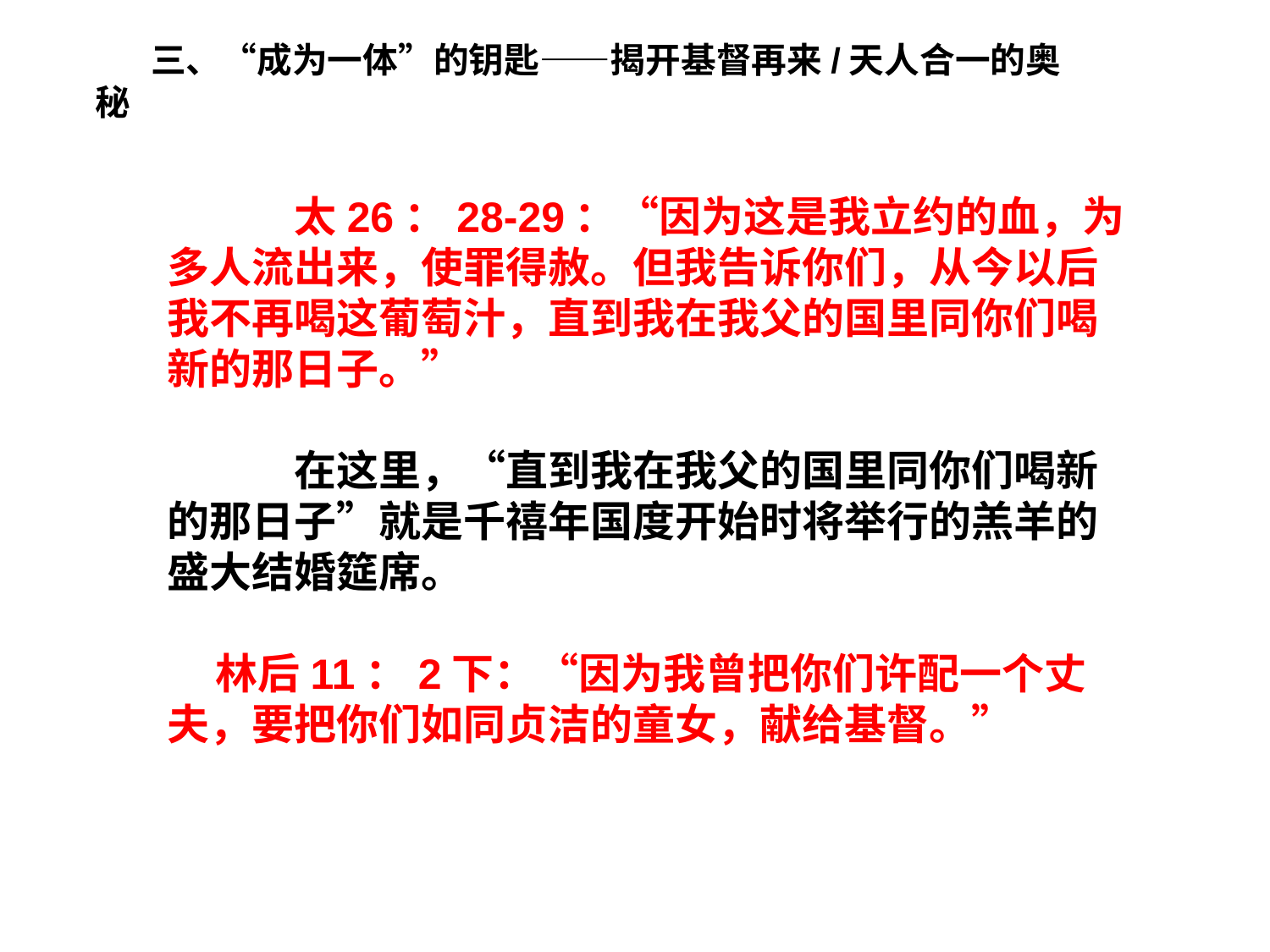

三、“成为一体”的钥匙——揭开基督再来/天人合一的奥秘
	太26：28-29：“因为这是我立约的血，为多人流出来，使罪得赦。但我告诉你们，从今以后我不再喝这葡萄汁，直到我在我父的国里同你们喝新的那日子。”

	在这里，“直到我在我父的国里同你们喝新的那日子”就是千禧年国度开始时将举行的羔羊的盛大结婚筵席。

    林后11：2下：“因为我曾把你们许配一个丈夫，要把你们如同贞洁的童女，献给基督。”